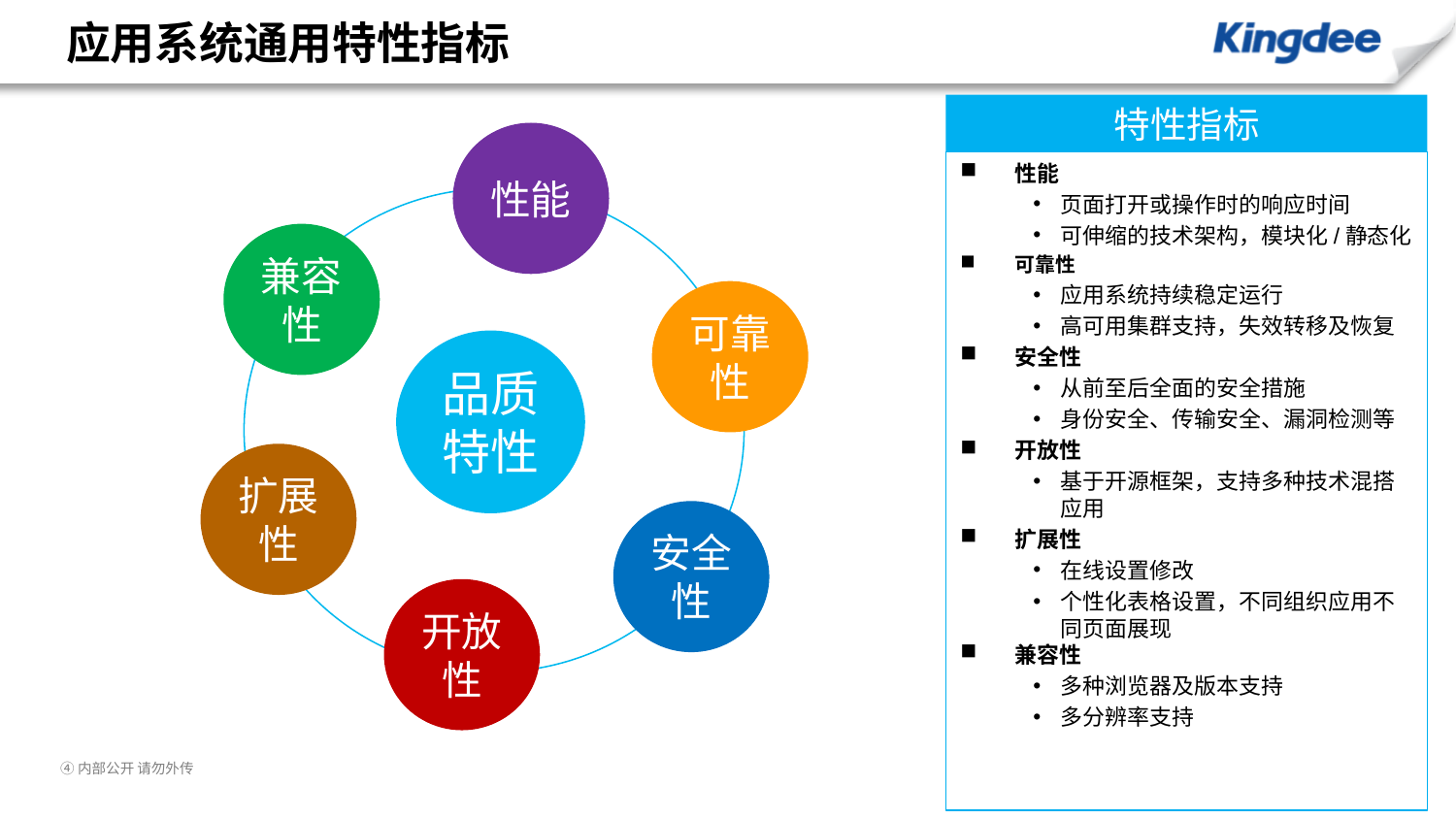

# 应用系统通用特性指标
特性指标
性能
页面打开或操作时的响应时间
可伸缩的技术架构，模块化/静态化
可靠性
应用系统持续稳定运行
高可用集群支持，失效转移及恢复
安全性
从前至后全面的安全措施
身份安全、传输安全、漏洞检测等
开放性
基于开源框架，支持多种技术混搭应用
扩展性
在线设置修改
个性化表格设置，不同组织应用不同页面展现
兼容性
多种浏览器及版本支持
多分辨率支持

性能

兼容性
可靠性
品质特性
扩展性
安全性
开放性